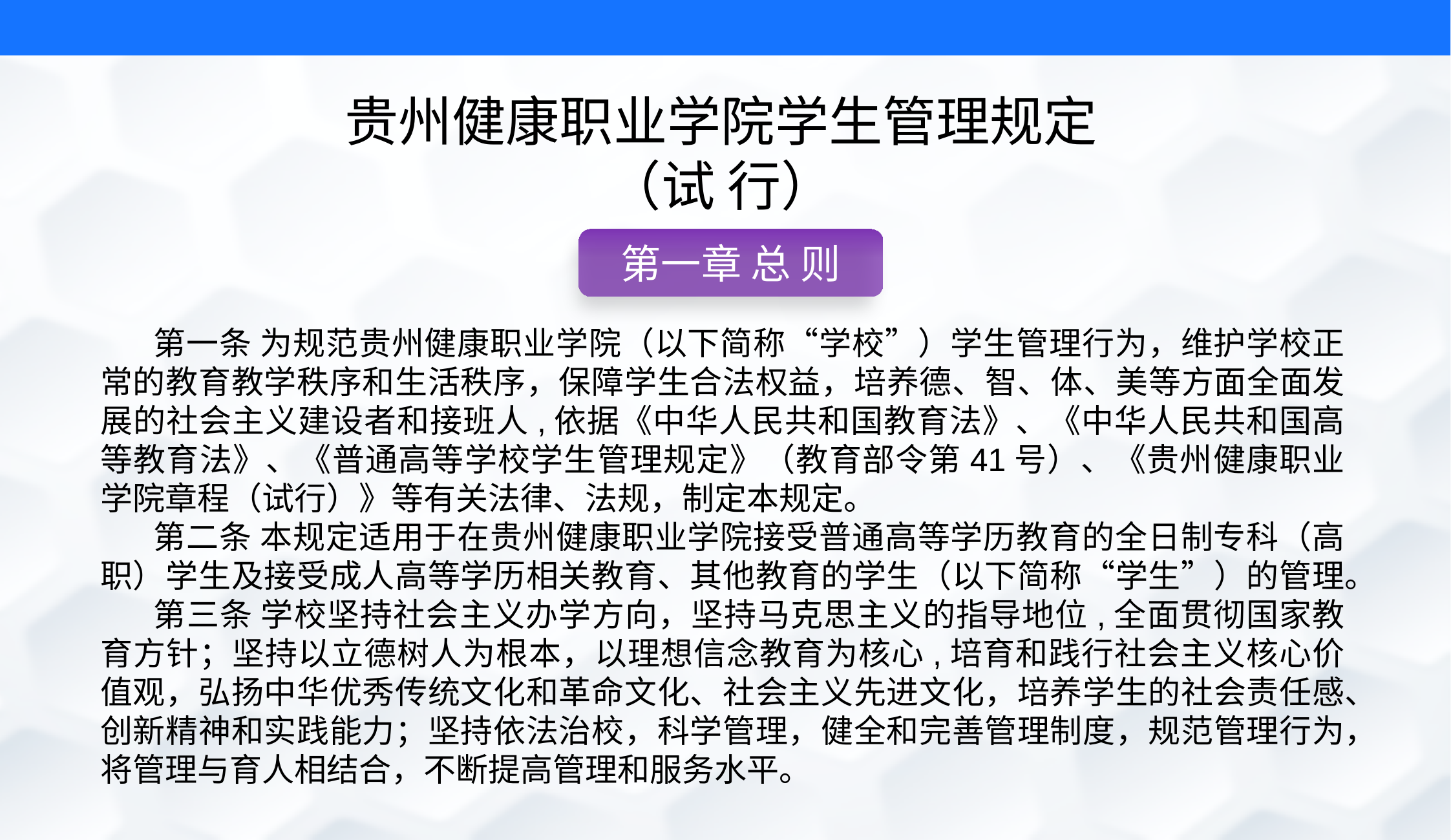

贵州健康职业学院学生管理规定
（试 行）

第一章 总 则
第一条 为规范贵州健康职业学院（以下简称“学校”）学生管理行为，维护学校正常的教育教学秩序和生活秩序，保障学生合法权益，培养德、智、体、美等方面全面发展的社会主义建设者和接班人,依据《中华人民共和国教育法》、《中华人民共和国高等教育法》、《普通高等学校学生管理规定》（教育部令第41号）、《贵州健康职业学院章程（试行）》等有关法律、法规，制定本规定。
第二条 本规定适用于在贵州健康职业学院接受普通高等学历教育的全日制专科（高职）学生及接受成人高等学历相关教育、其他教育的学生（以下简称“学生”）的管理。
第三条 学校坚持社会主义办学方向，坚持马克思主义的指导地位,全面贯彻国家教育方针；坚持以立德树人为根本，以理想信念教育为核心,培育和践行社会主义核心价值观，弘扬中华优秀传统文化和革命文化、社会主义先进文化，培养学生的社会责任感、创新精神和实践能力；坚持依法治校，科学管理，健全和完善管理制度，规范管理行为，将管理与育人相结合，不断提高管理和服务水平。